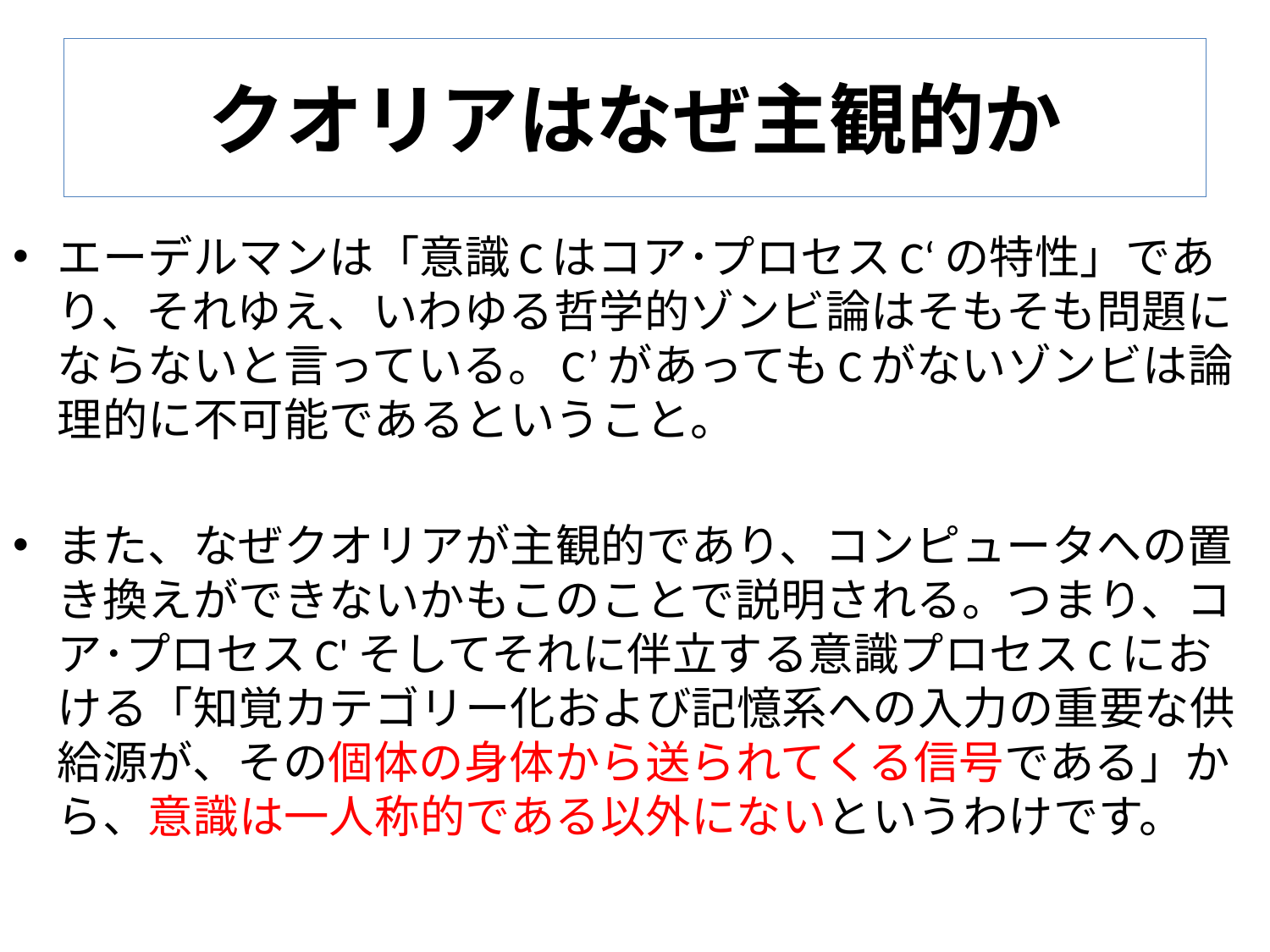

# クオリアはなぜ主観的か
エーデルマンは「意識Cはコア･プロセスC‘の特性」であり、それゆえ、いわゆる哲学的ゾンビ論はそもそも問題にならないと言っている。C’があってもCがないゾンビは論理的に不可能であるということ。

また、なぜクオリアが主観的であり、コンピュータへの置き換えができないかもこのことで説明される。つまり、コア･プロセスC'そしてそれに伴立する意識プロセスCにおける「知覚カテゴリー化および記憶系への入力の重要な供給源が、その個体の身体から送られてくる信号である」から、意識は一人称的である以外にないというわけです。